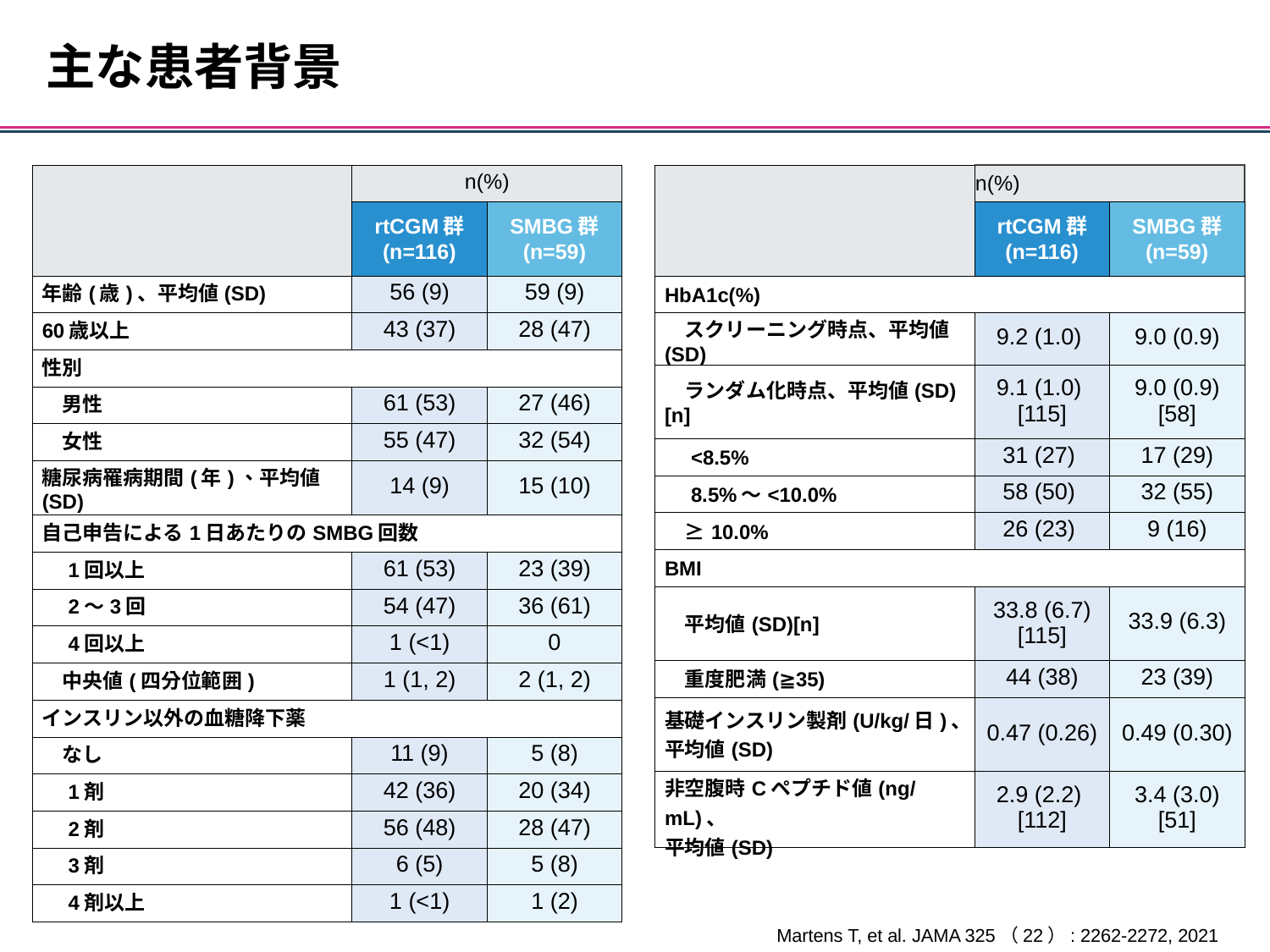

主な患者背景
|  | n(%) |  |
| --- | --- | --- |
|  | rtCGM群 (n=116) | SMBG群 (n=59) |
| 年齢(歳)、平均値(SD) | 56 (9) | 59 (9) |
| 60歳以上 | 43 (37) | 28 (47) |
| 性別 |  |  |
| 男性 | 61 (53) | 27 (46) |
| 女性 | 55 (47) | 32 (54) |
| 糖尿病罹病期間(年)、平均値(SD) | 14 (9) | 15 (10) |
| 自己申告による1日あたりのSMBG回数 |  |  |
| 1回以上 | 61 (53) | 23 (39) |
| 2～3回 | 54 (47) | 36 (61) |
| 4回以上 | 1 (<1) | 0 |
| 中央値(四分位範囲) | 1 (1, 2) | 2 (1, 2) |
| インスリン以外の血糖降下薬 |  |  |
| なし | 11 (9) | 5 (8) |
| 1剤 | 42 (36) | 20 (34) |
| 2剤 | 56 (48) | 28 (47) |
| 3剤 | 6 (5) | 5 (8) |
| 4剤以上 | 1 (<1) | 1 (2) |
|  | n(%) |  |
| --- | --- | --- |
|  | rtCGM群 (n=116) | SMBG群 (n=59) |
| HbA1c(%) |  |  |
| スクリーニング時点、平均値(SD) | 9.2 (1.0) | 9.0 (0.9) |
| ランダム化時点、平均値(SD)[n] | 9.1 (1.0) [115] | 9.0 (0.9) [58] |
| <8.5% | 31 (27) | 17 (29) |
| 8.5%～<10.0% | 58 (50) | 32 (55) |
| ≥10.0% | 26 (23) | 9 (16) |
| BMI |  |  |
| 平均値(SD)[n] | 33.8 (6.7) [115] | 33.9 (6.3) |
| 重度肥満(≧35) | 44 (38) | 23 (39) |
| 基礎インスリン製剤(U/kg/日)、 平均値(SD) | 0.47 (0.26) | 0.49 (0.30) |
| 非空腹時Cペプチド値(ng/mL)、 平均値(SD) | 2.9 (2.2) [112] | 3.4 (3.0) [51] |
Martens T, et al. JAMA 325（22）: 2262-2272, 2021